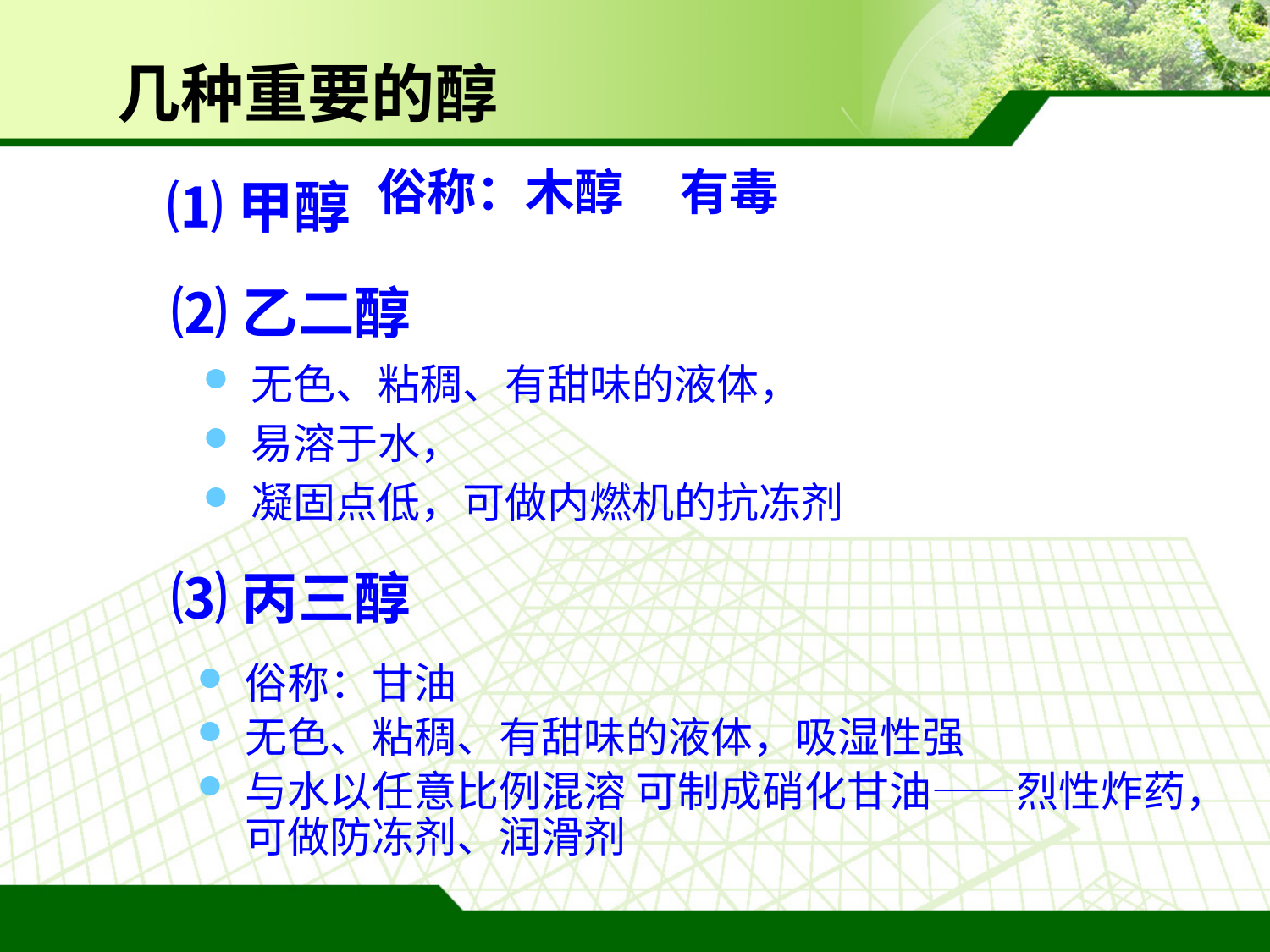

几种重要的醇
俗称：木醇     有毒
⑴甲醇
⑵乙二醇
无色、粘稠、有甜味的液体，
易溶于水，
凝固点低，可做内燃机的抗冻剂
⑶丙三醇
俗称：甘油
无色、粘稠、有甜味的液体，吸湿性强
与水以任意比例混溶 可制成硝化甘油——烈性炸药，可做防冻剂、润滑剂